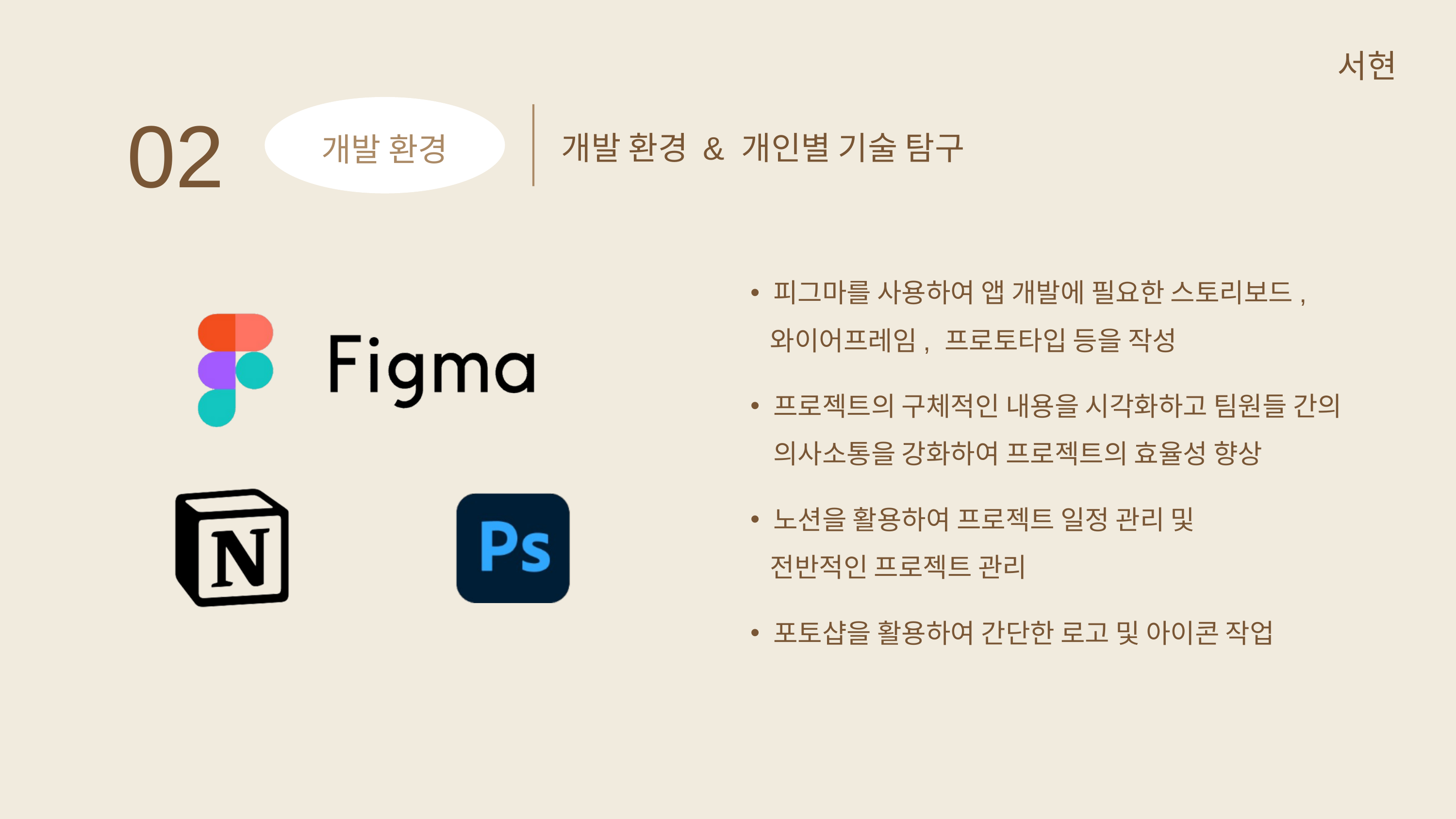

서현
02

개발 환경 & 개인별 기술 탐구
개발 환경
피그마를 사용하여 앱 개발에 필요한 스토리보드,
      와이어프레임, 프로토타입 등을 작성

프로젝트의 구체적인 내용을 시각화하고 팀원들 간의 의사소통을 강화하여 프로젝트의 효율성 향상

노션을 활용하여 프로젝트 일정 관리 및
      전반적인 프로젝트 관리

포토샵을 활용하여 간단한 로고 및 아이콘 작업